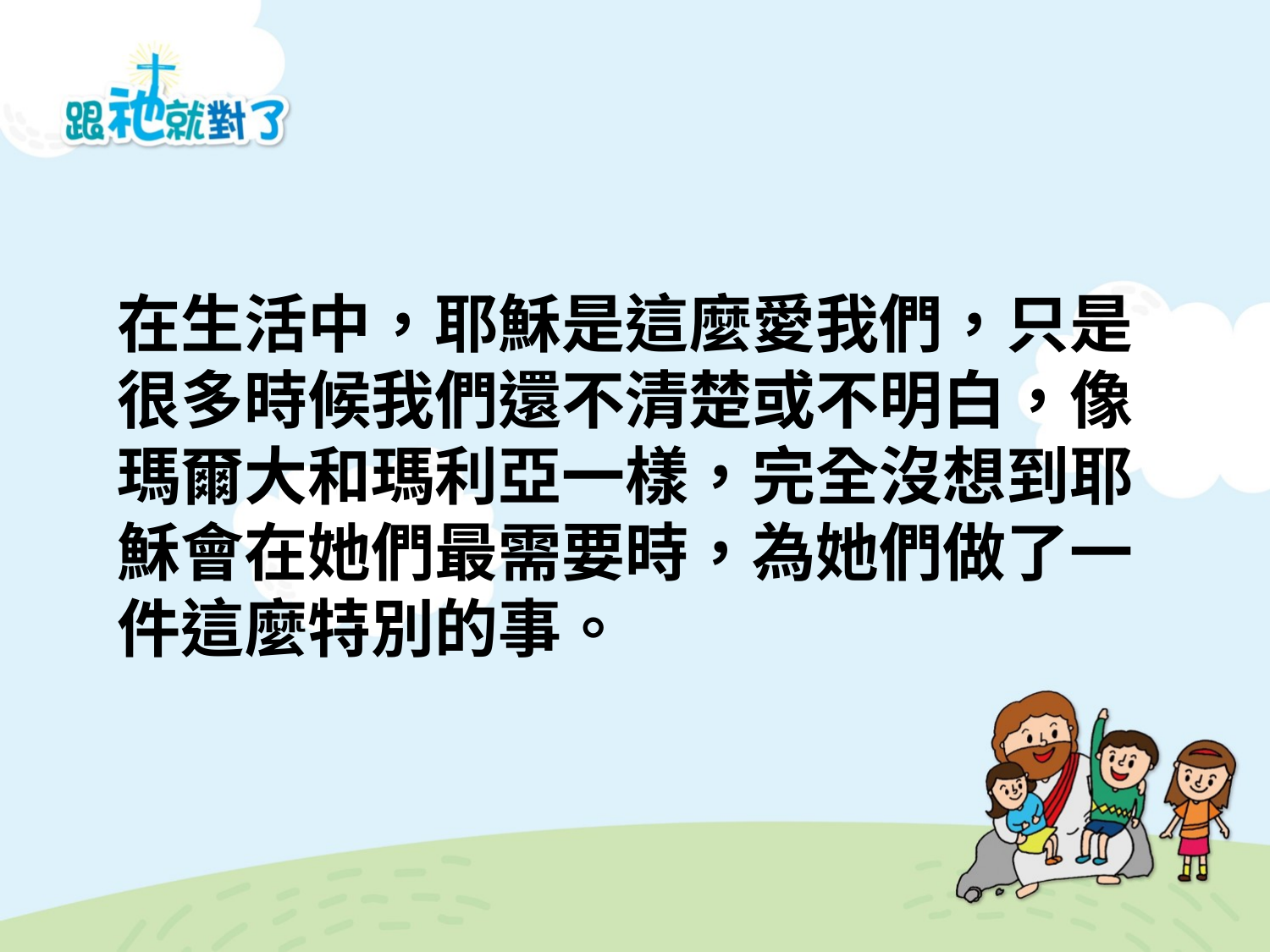

在生活中，耶穌是這麼愛我們，只是很多時候我們還不清楚或不明白，像瑪爾大和瑪利亞一樣，完全沒想到耶穌會在她們最需要時，為她們做了一件這麼特別的事。